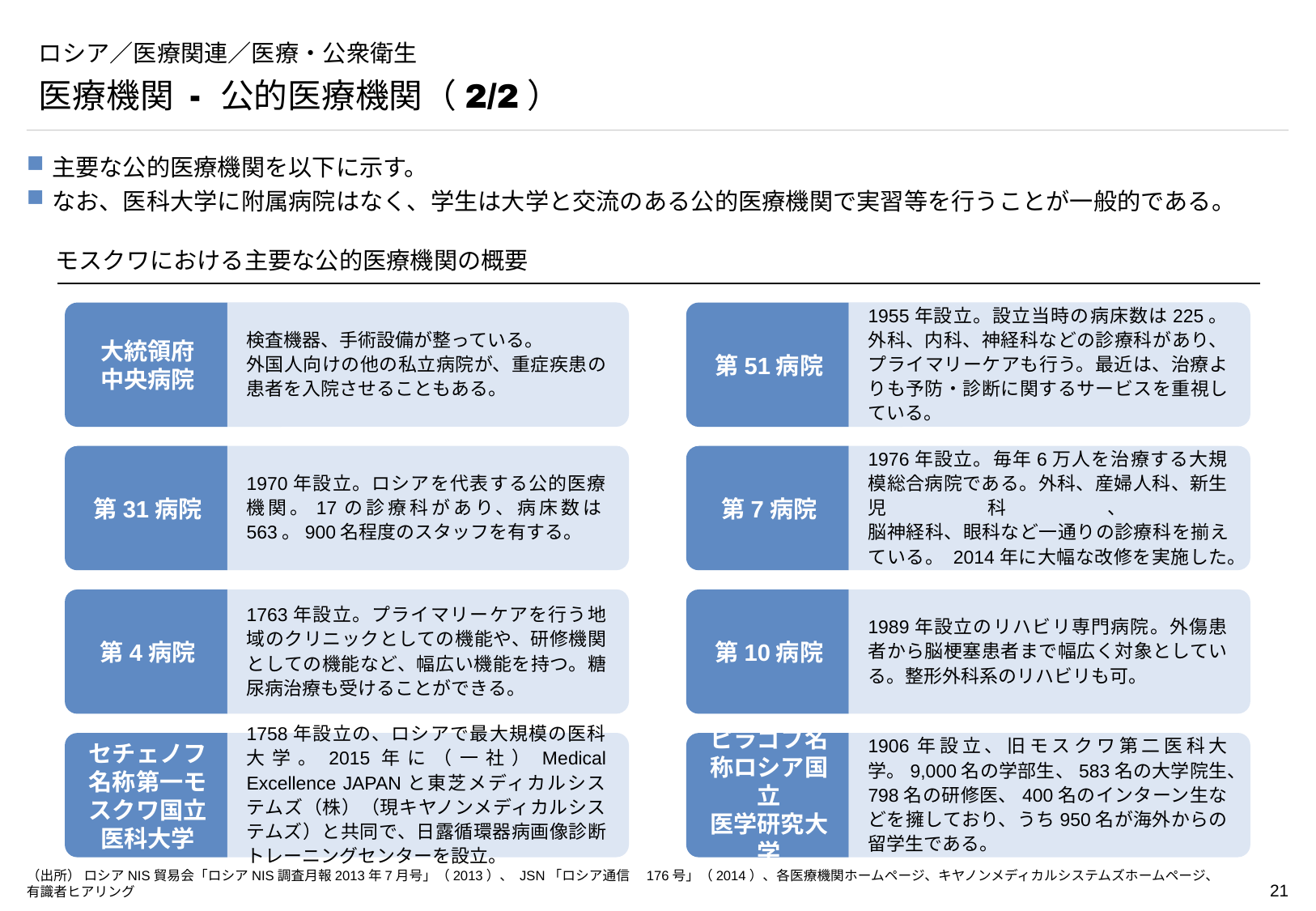

# ロシア／医療関連／医療・公衆衛生
医療機関 - 公的医療機関（2/2）
主要な公的医療機関を以下に示す。
なお、医科大学に附属病院はなく、学生は大学と交流のある公的医療機関で実習等を行うことが一般的である。
モスクワにおける主要な公的医療機関の概要
検査機器、手術設備が整っている。
外国人向けの他の私立病院が、重症疾患の患者を入院させることもある。
大統領府
中央病院
1955年設立。設立当時の病床数は225。外科、内科、神経科などの診療科があり、プライマリーケアも行う。最近は、治療よりも予防・診断に関するサービスを重視している。
第51病院
1970年設立。ロシアを代表する公的医療機関。17の診療科があり、病床数は563。900名程度のスタッフを有する。
第31病院
1976年設立。毎年6万人を治療する大規模総合病院である。外科、産婦人科、新生児科、
脳神経科、眼科など一通りの診療科を揃えている。 2014年に大幅な改修を実施した。
第7病院
1763年設立。プライマリーケアを行う地域のクリニックとしての機能や、研修機関としての機能など、幅広い機能を持つ。糖尿病治療も受けることができる。
第4病院
1989年設立のリハビリ専門病院。外傷患者から脳梗塞患者まで幅広く対象としている。整形外科系のリハビリも可。
第10病院
1758年設立の、ロシアで最大規模の医科大学。2015年に（一社）Medical Excellence JAPANと東芝メディカルシステムズ（株）（現キヤノンメディカルシステムズ）と共同で、日露循環器病画像診断トレーニングセンターを設立。
セチェノフ名称第一モスクワ国立医科大学
1906年設立、旧モスクワ第二医科大学。9,000名の学部生、583名の大学院生、798名の研修医、400名のインターン生などを擁しており、うち950名が海外からの留学生である。
ピラゴフ名称ロシア国立
医学研究大学
（出所） ロシアNIS貿易会「ロシアNIS調査月報2013年7月号」（2013）、 JSN「ロシア通信　176号」（2014）、各医療機関ホームページ、キヤノンメディカルシステムズホームページ、有識者ヒアリング